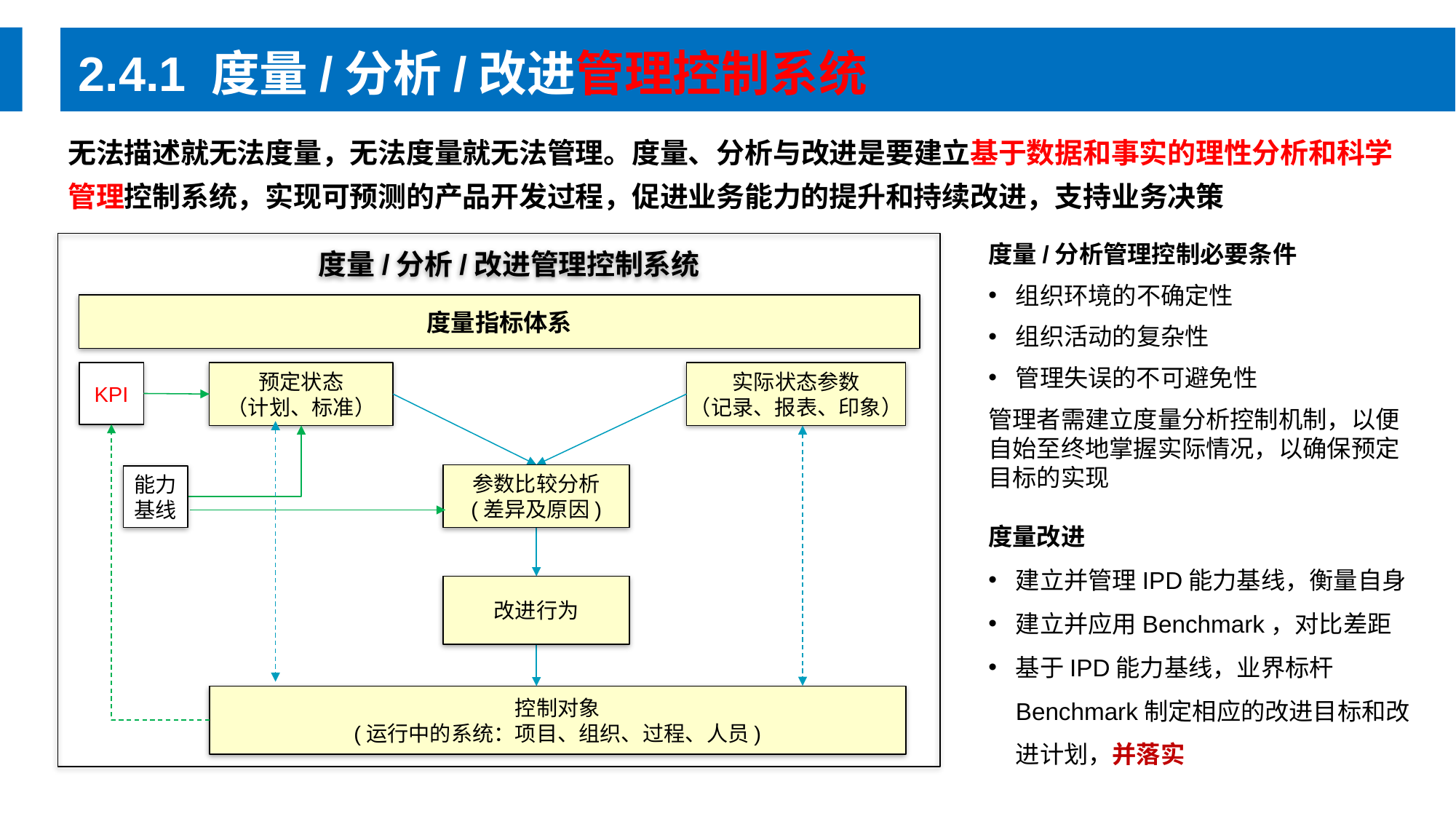

2.4.1 度量/分析/改进管理控制系统
无法描述就无法度量，无法度量就无法管理。度量、分析与改进是要建立基于数据和事实的理性分析和科学管理控制系统，实现可预测的产品开发过程，促进业务能力的提升和持续改进，支持业务决策

度量/分析/改进管理控制系统
KPI
预定状态
（计划、标准）
实际状态参数
（记录、报表、印象）
参数比较分析
(差异及原因)
能力基线
改进行为
控制对象
(运行中的系统：项目、组织、过程、人员)
度量/分析管理控制必要条件
组织环境的不确定性
组织活动的复杂性
管理失误的不可避免性
管理者需建立度量分析控制机制，以便自始至终地掌握实际情况，以确保预定目标的实现
度量指标体系
度量改进
建立并管理IPD能力基线，衡量自身
建立并应用Benchmark，对比差距
基于IPD能力基线，业界标杆Benchmark制定相应的改进目标和改进计划，并落实
48